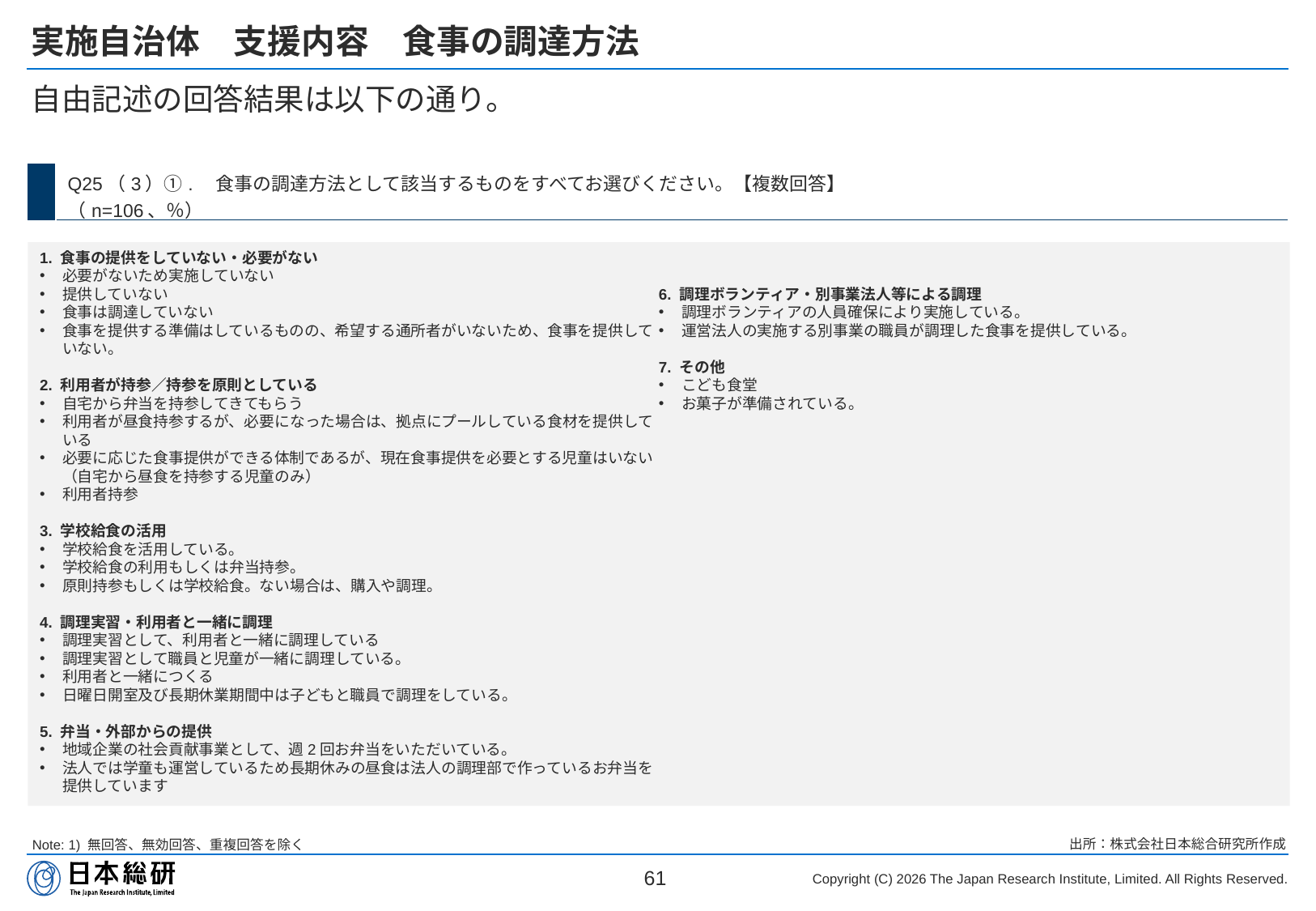

# 実施自治体　支援内容　食事の調達方法
自由記述の回答結果は以下の通り。
|  | Q25（3）①.　食事の調達方法として該当するものをすべてお選びください。【複数回答】 （n=106、％） |
| --- | --- |
1. 食事の提供をしていない・必要がない
必要がないため実施していない
提供していない
食事は調達していない
食事を提供する準備はしているものの、希望する通所者がいないため、食事を提供していない。

2. 利用者が持参／持参を原則としている
自宅から弁当を持参してきてもらう
利用者が昼食持参するが、必要になった場合は、拠点にプールしている食材を提供している
必要に応じた食事提供ができる体制であるが、現在食事提供を必要とする児童はいない（自宅から昼食を持参する児童のみ）
利用者持参

3. 学校給食の活用
学校給食を活用している。
学校給食の利用もしくは弁当持参。
原則持参もしくは学校給食。ない場合は、購入や調理。

4. 調理実習・利用者と一緒に調理
調理実習として、利用者と一緒に調理している
調理実習として職員と児童が一緒に調理している。
利用者と一緒につくる
日曜日開室及び長期休業期間中は子どもと職員で調理をしている。

5. 弁当・外部からの提供
地域企業の社会貢献事業として、週2回お弁当をいただいている。
法人では学童も運営しているため長期休みの昼食は法人の調理部で作っているお弁当を提供しています

6. 調理ボランティア・別事業法人等による調理
調理ボランティアの人員確保により実施している。
運営法人の実施する別事業の職員が調理した食事を提供している。

7. その他
こども食堂
お菓子が準備されている。

出所：株式会社日本総合研究所作成
Note: 1) 無回答、無効回答、重複回答を除く